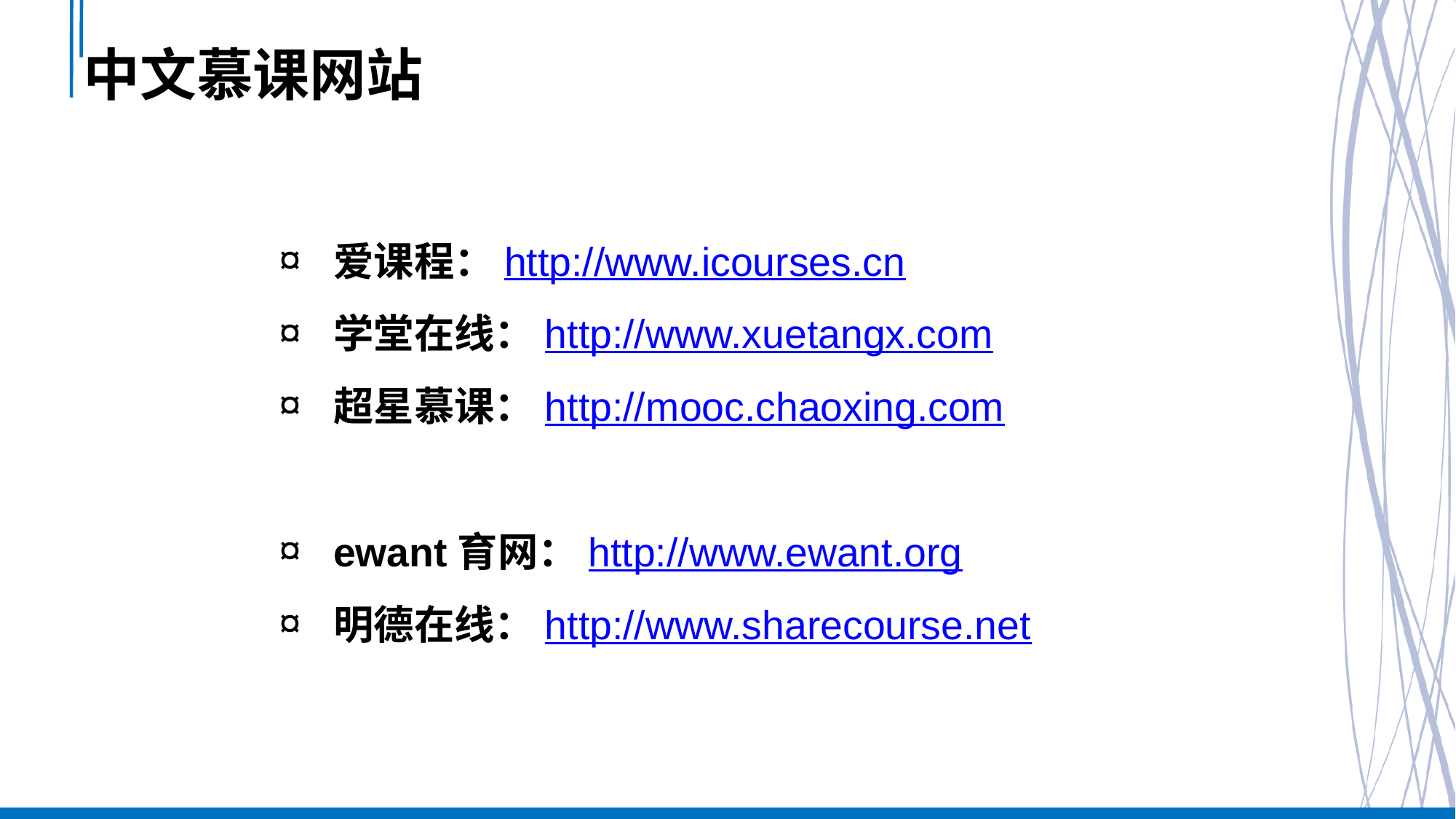

# 中文慕课网站
爱课程：http://www.icourses.cn
学堂在线：http://www.xuetangx.com
超星慕课：http://mooc.chaoxing.com

ewant育网：http://www.ewant.org
明德在线：http://www.sharecourse.net